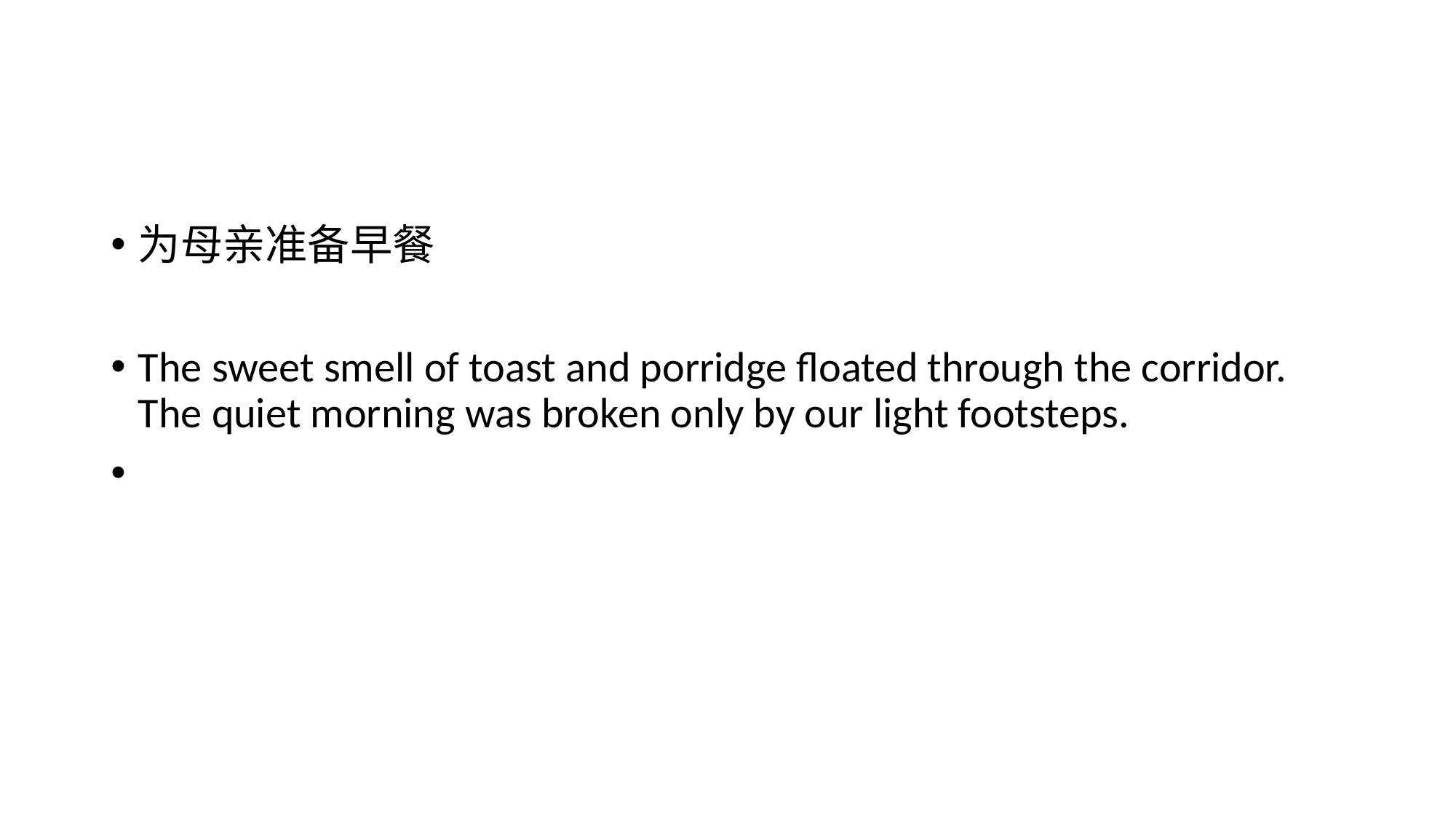

#
为母亲准备早餐

The sweet smell of toast and porridge floated through the corridor. The quiet morning was broken only by our light footsteps.